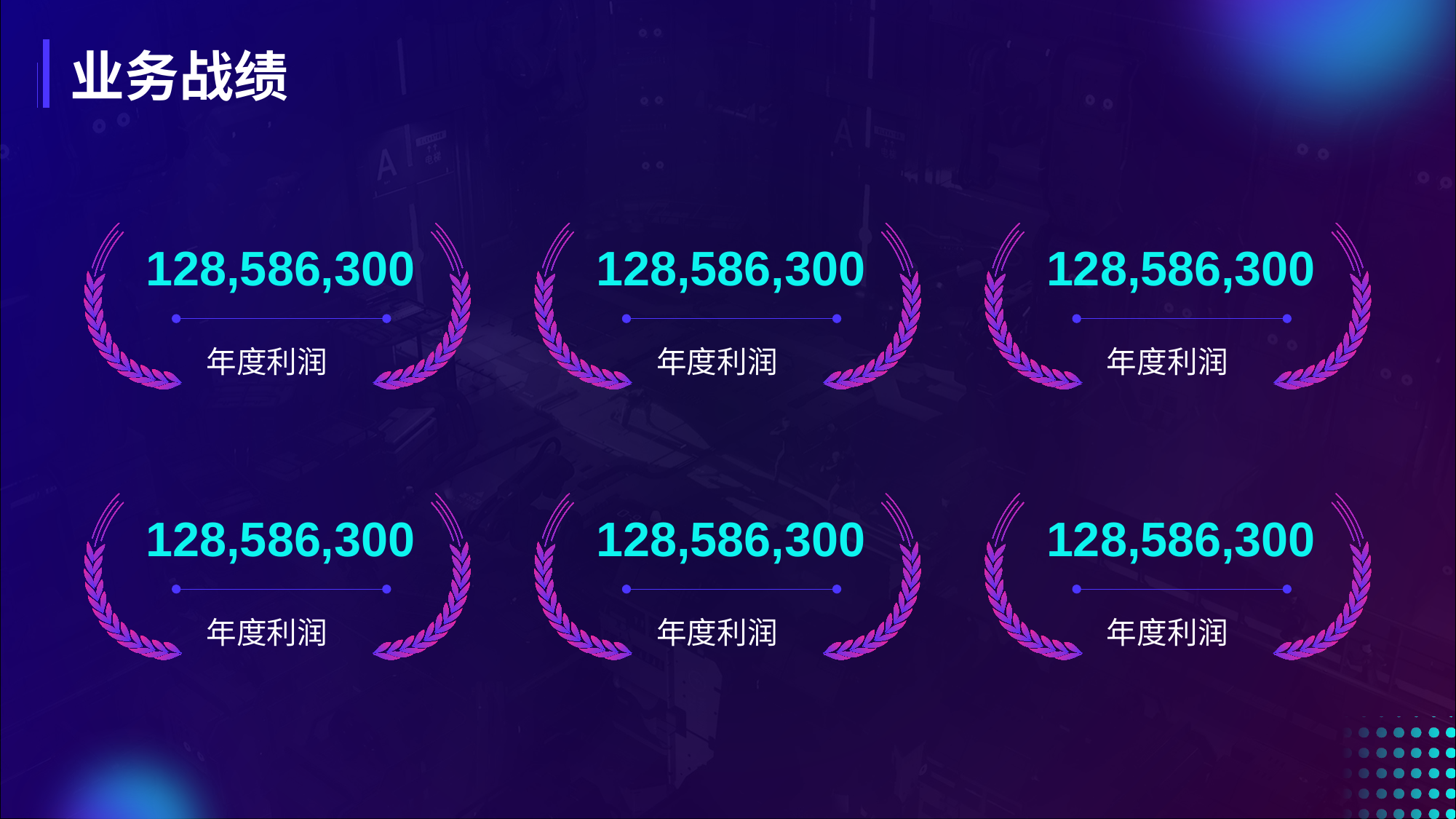

# 业务战绩

128,586,300
年度利润

128,586,300
年度利润

128,586,300
年度利润

128,586,300
年度利润

128,586,300
年度利润

128,586,300
年度利润